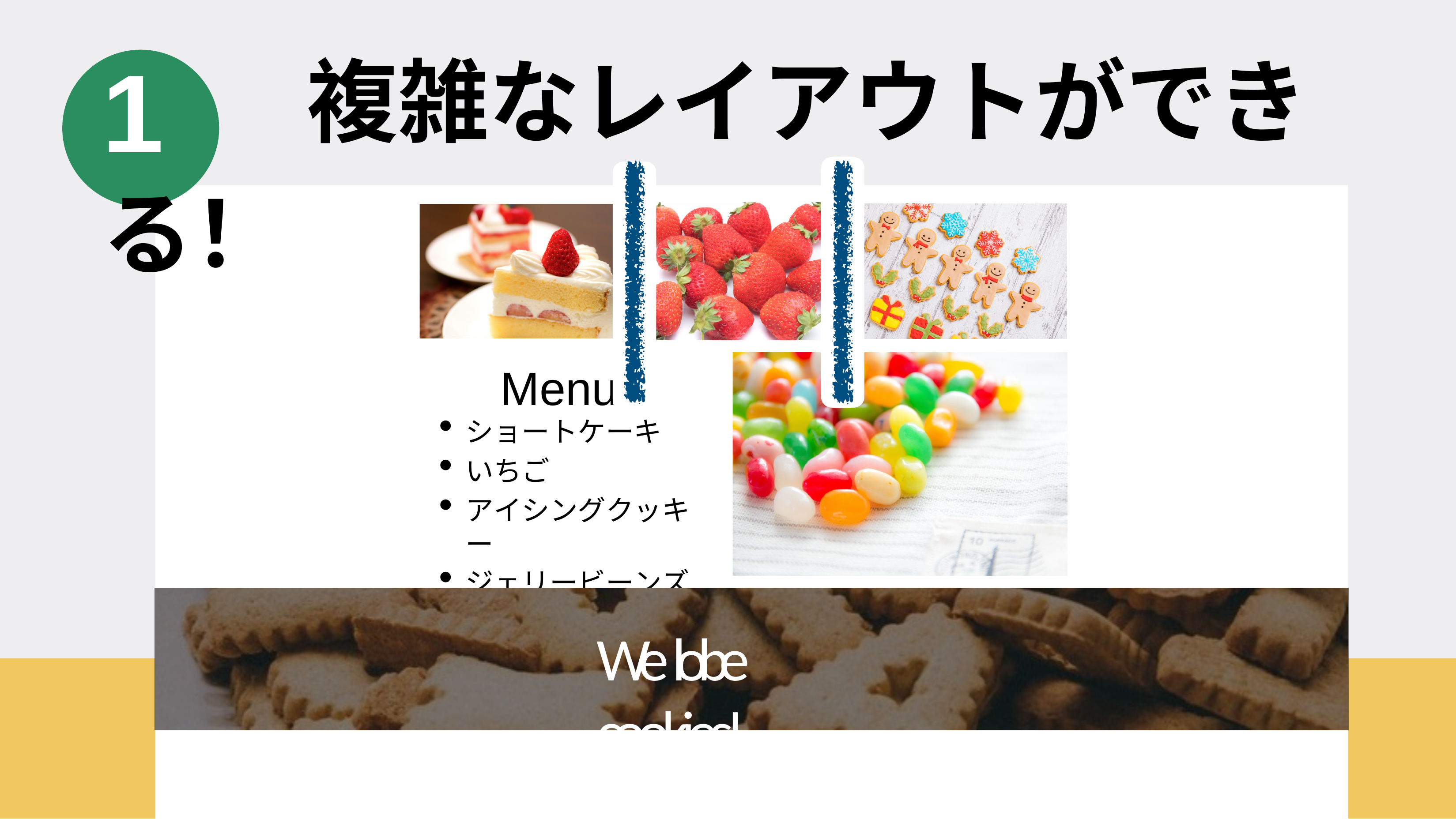

# 1	複雑なレイアウトができる！

Menu
ショートケーキ
いちご
アイシングクッキー
ジェリービーンズ

We lobe cookies!